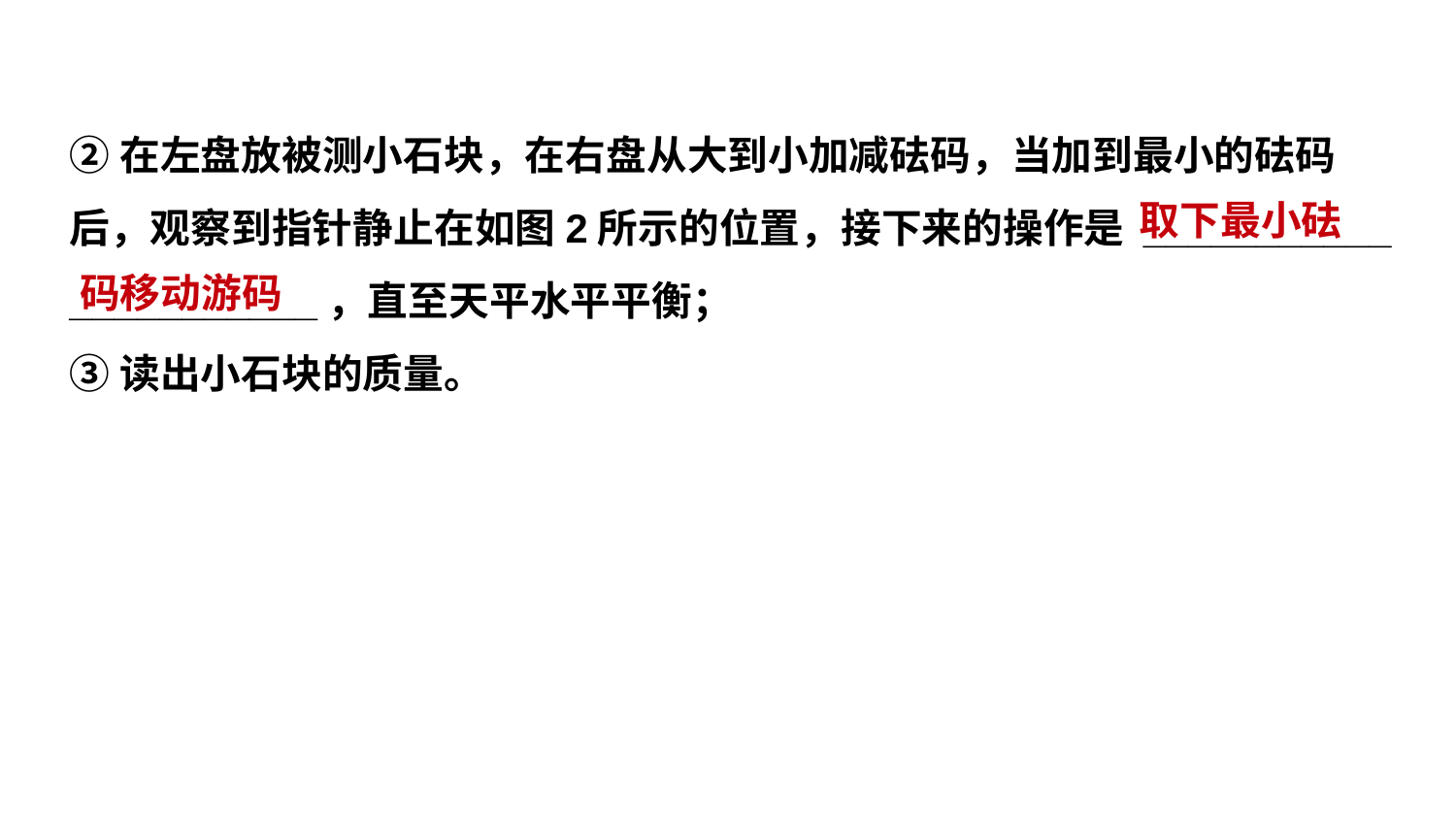

②在左盘放被测小石块，在右盘从大到小加减砝码，当加到最小的砝码
后，观察到指针静止在如图2所示的位置，接下来的操作是 ___________
___________，直至天平水平平衡；
③读出小石块的质量。
取下最小砝
码移动游码